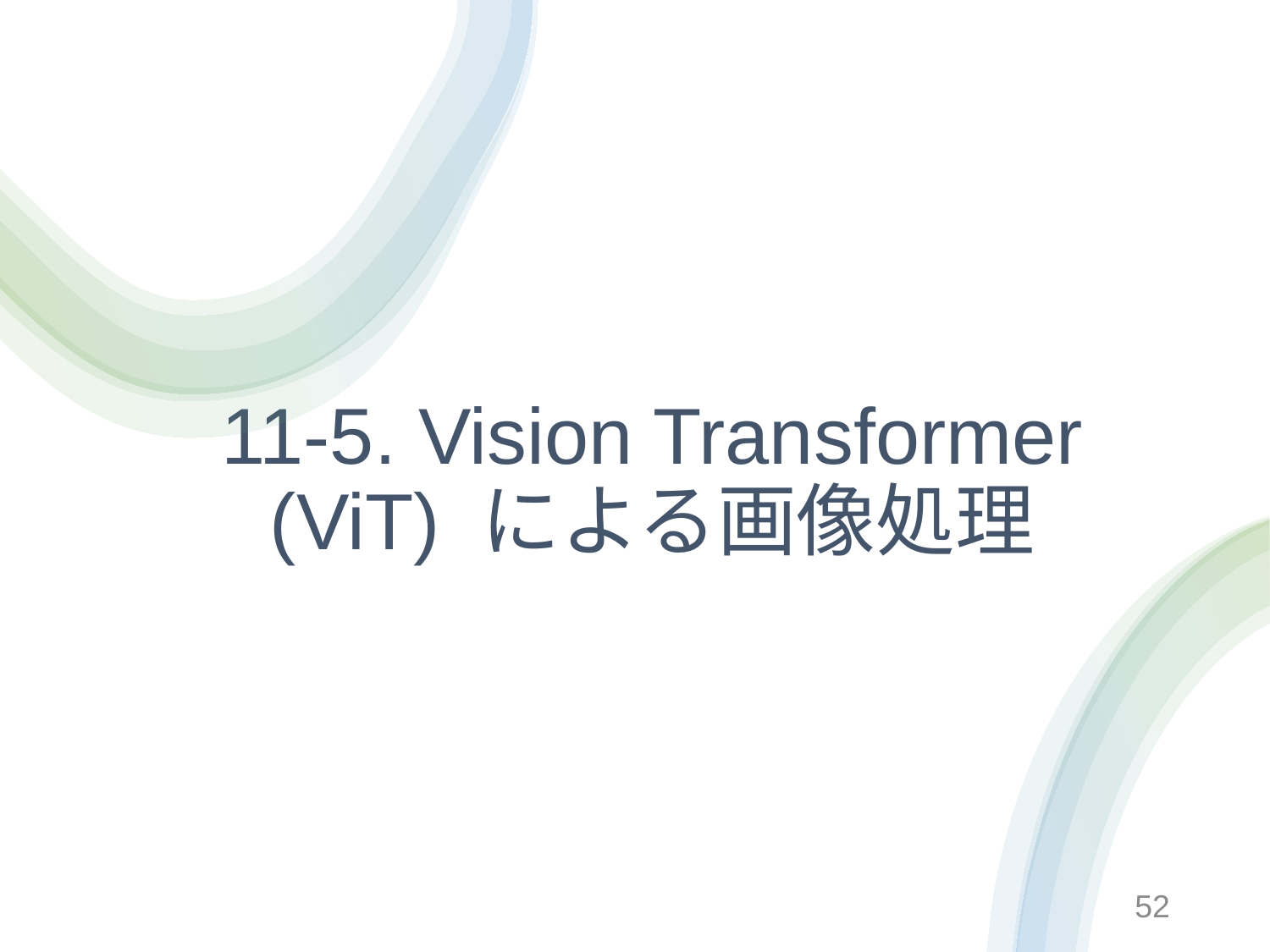

# 11-5. Vision Transformer (ViT) による画像処理

52